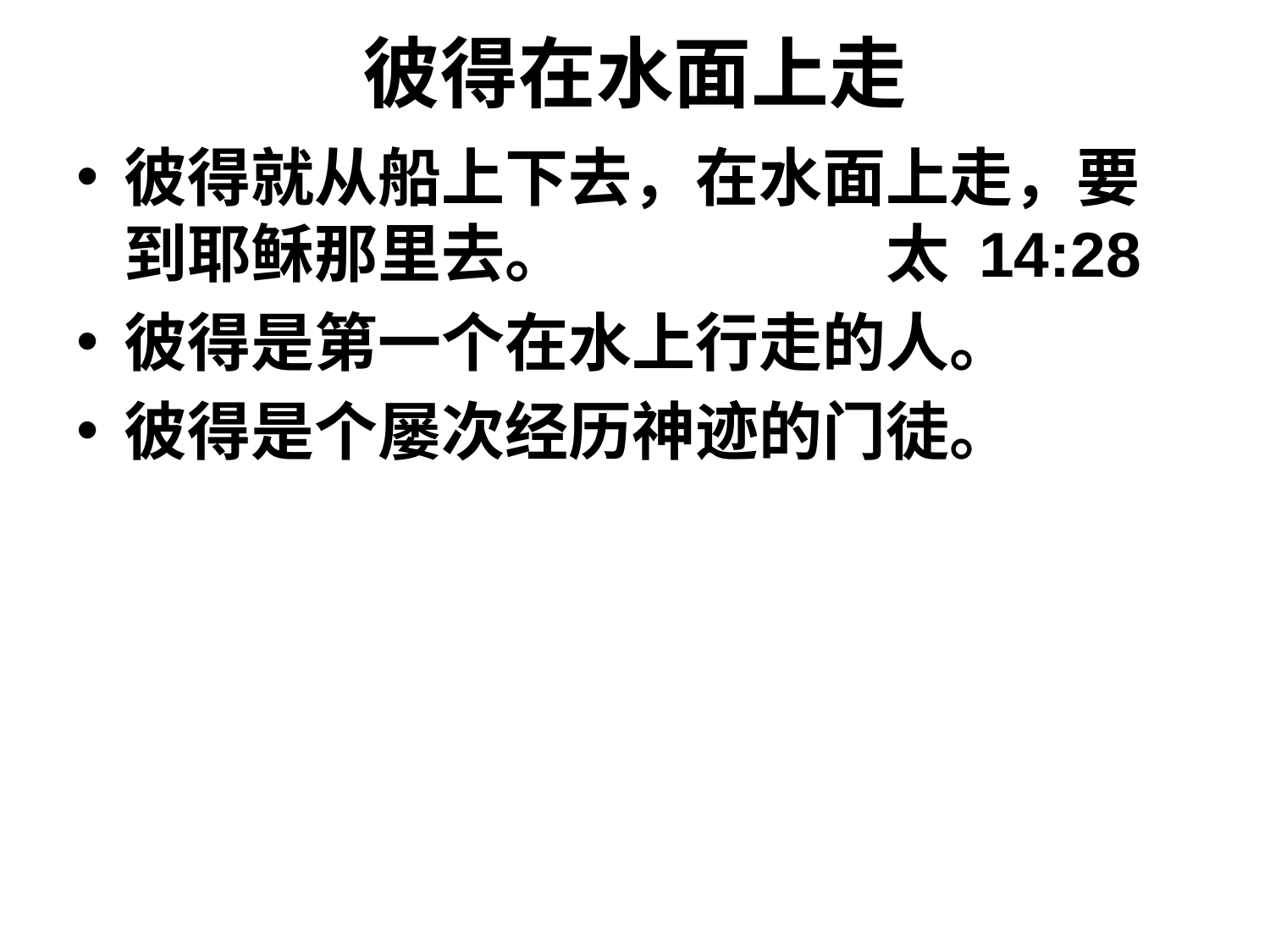

# 彼得在水面上走
彼得就从船上下去，在水面上走，要到耶稣那里去。			太 14:28
彼得是第一个在水上行走的人。
彼得是个屡次经历神迹的门徒。